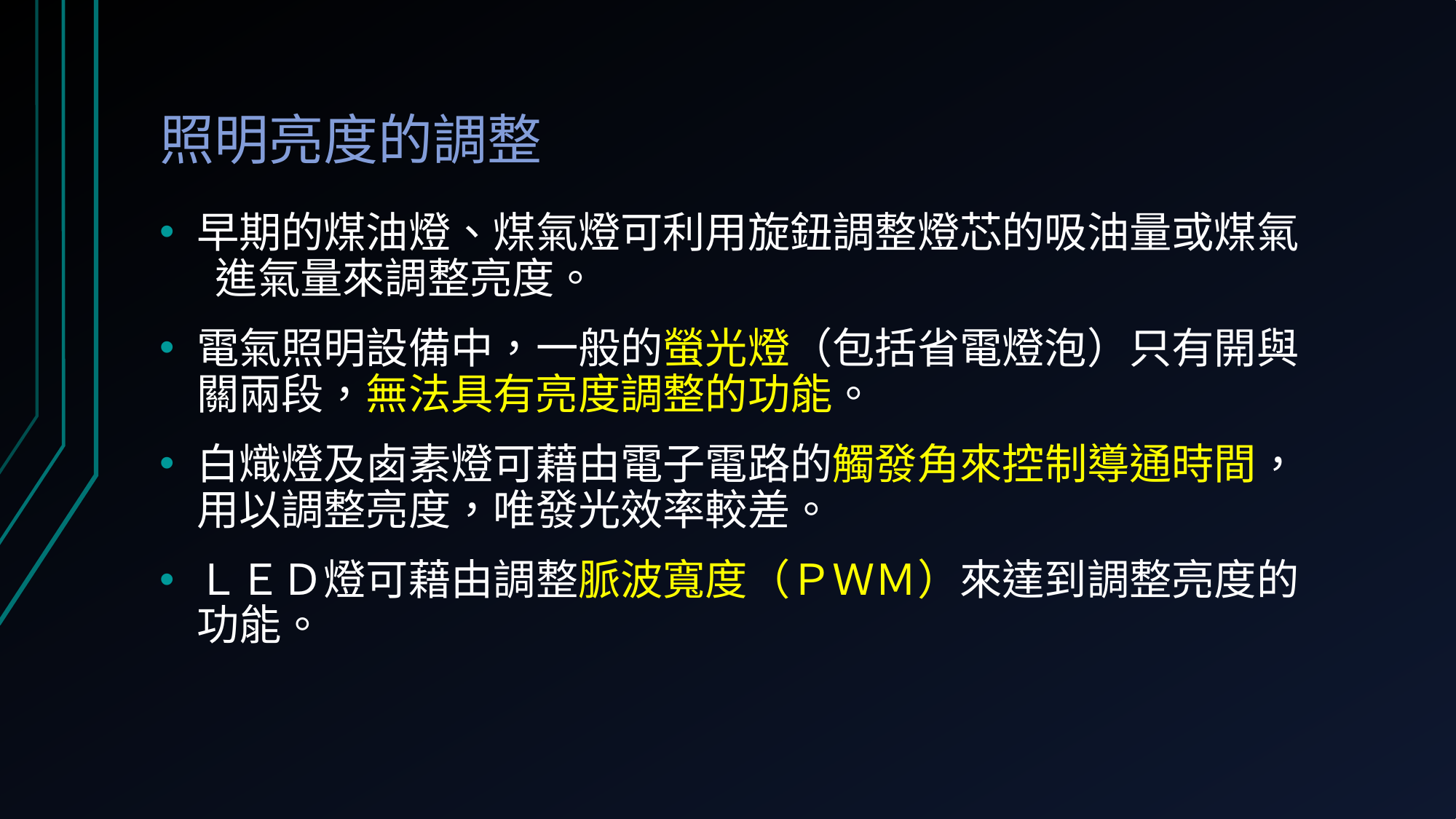

# 照明亮度的調整
早期的煤油燈、煤氣燈可利用旋鈕調整燈芯的吸油量或煤氣    進氣量來調整亮度。
電氣照明設備中，一般的螢光燈（包括省電燈泡）只有開與關兩段，無法具有亮度調整的功能。
白熾燈及卥素燈可藉由電子電路的觸發角來控制導通時間，用以調整亮度，唯發光效率較差。
ＬＥＤ燈可藉由調整脈波寬度（ＰＷＭ）來達到調整亮度的功能。